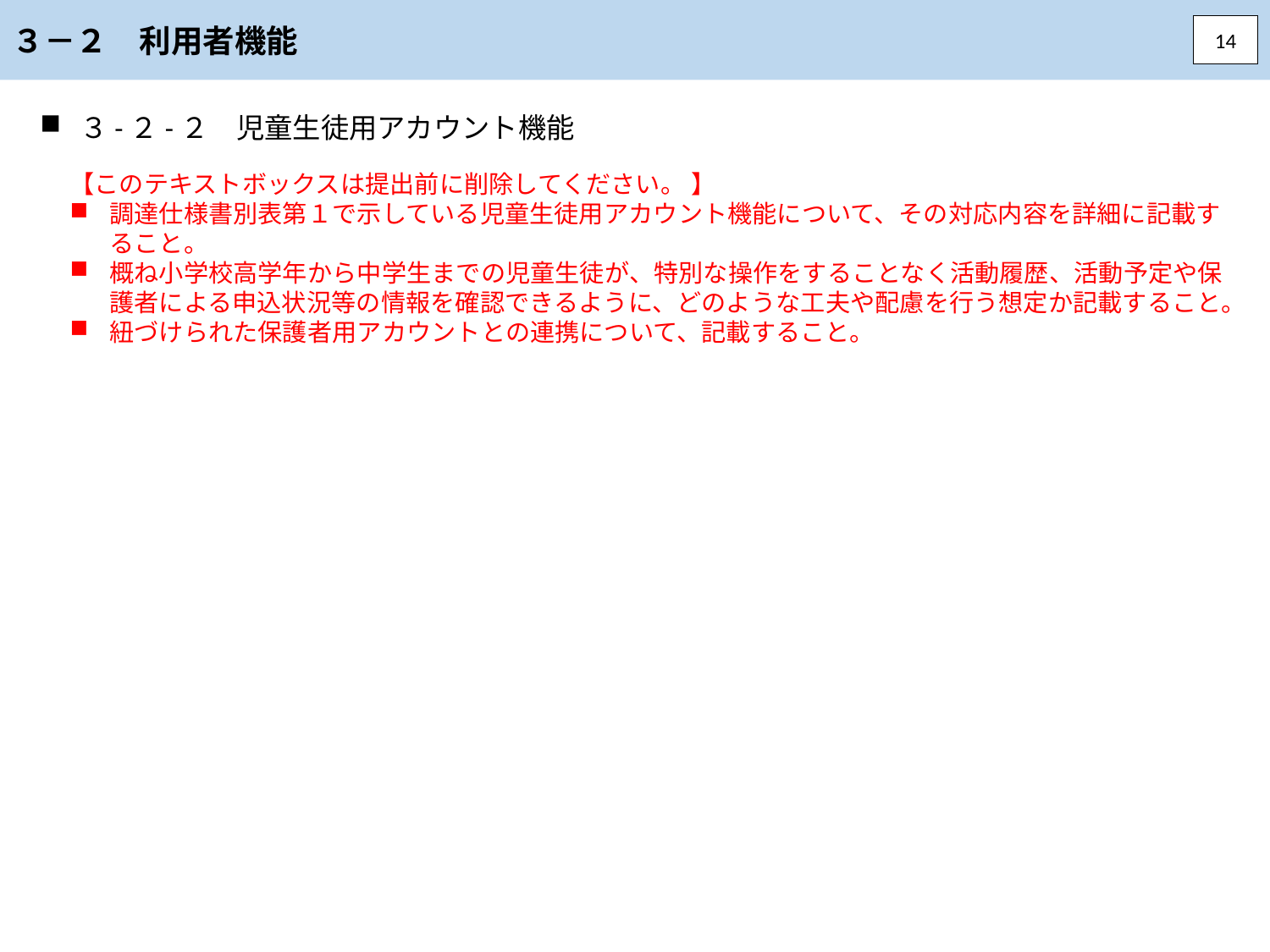

３－２　利用者機能
14
３-２-２　児童生徒用アカウント機能
【このテキストボックスは提出前に削除してください。 】
調達仕様書別表第１で示している児童生徒用アカウント機能について、その対応内容を詳細に記載すること。
概ね小学校高学年から中学生までの児童生徒が、特別な操作をすることなく活動履歴、活動予定や保護者による申込状況等の情報を確認できるように、どのような工夫や配慮を行う想定か記載すること。
紐づけられた保護者用アカウントとの連携について、記載すること。